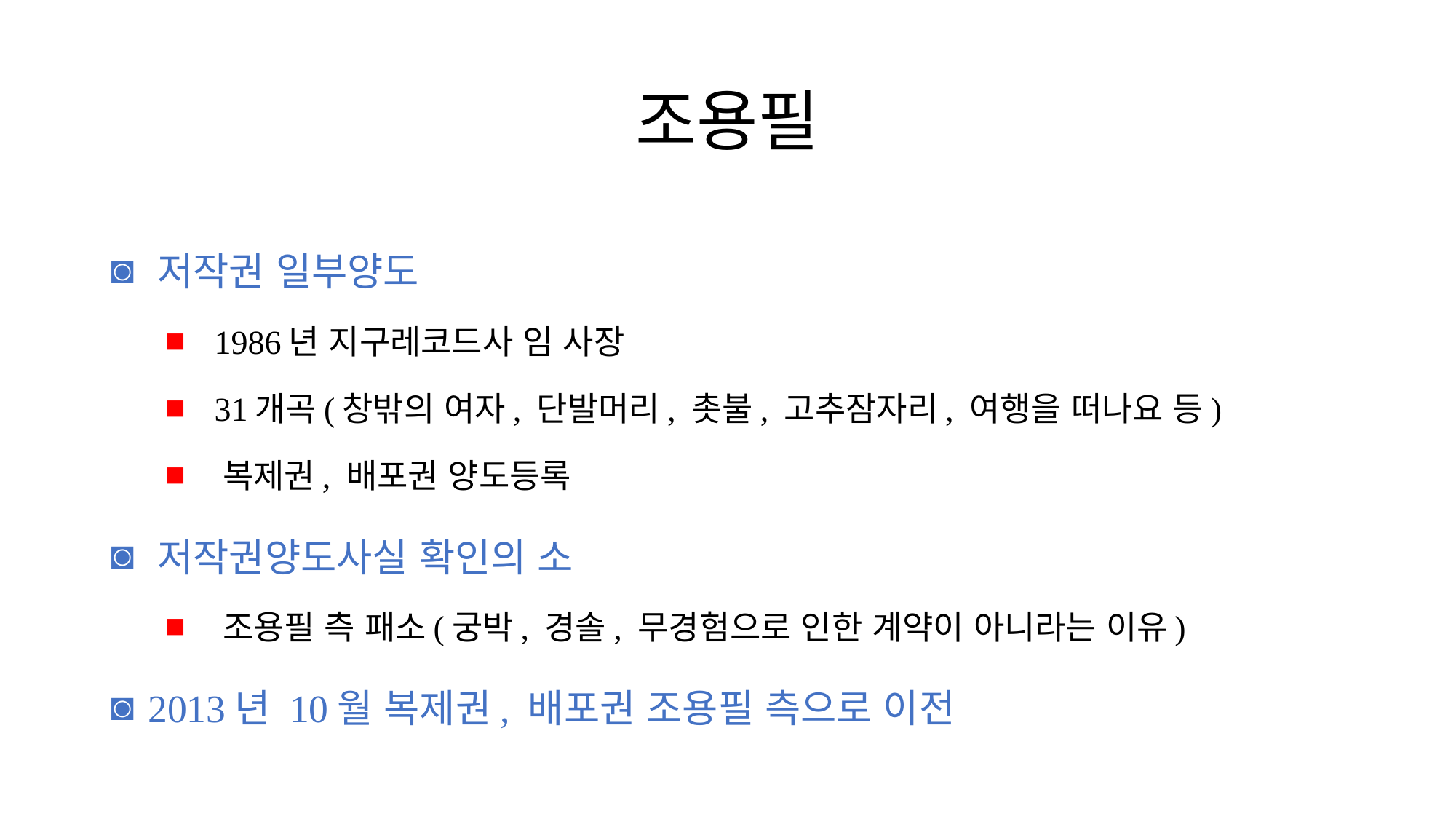

# 조용필
 저작권 일부양도
 1986년 지구레코드사 임 사장
 31개곡(창밖의 여자, 단발머리, 촛불, 고추잠자리, 여행을 떠나요 등)
 복제권, 배포권 양도등록
 저작권양도사실 확인의 소
 조용필 측 패소(궁박, 경솔, 무경험으로 인한 계약이 아니라는 이유)
 2013년 10월 복제권, 배포권 조용필 측으로 이전